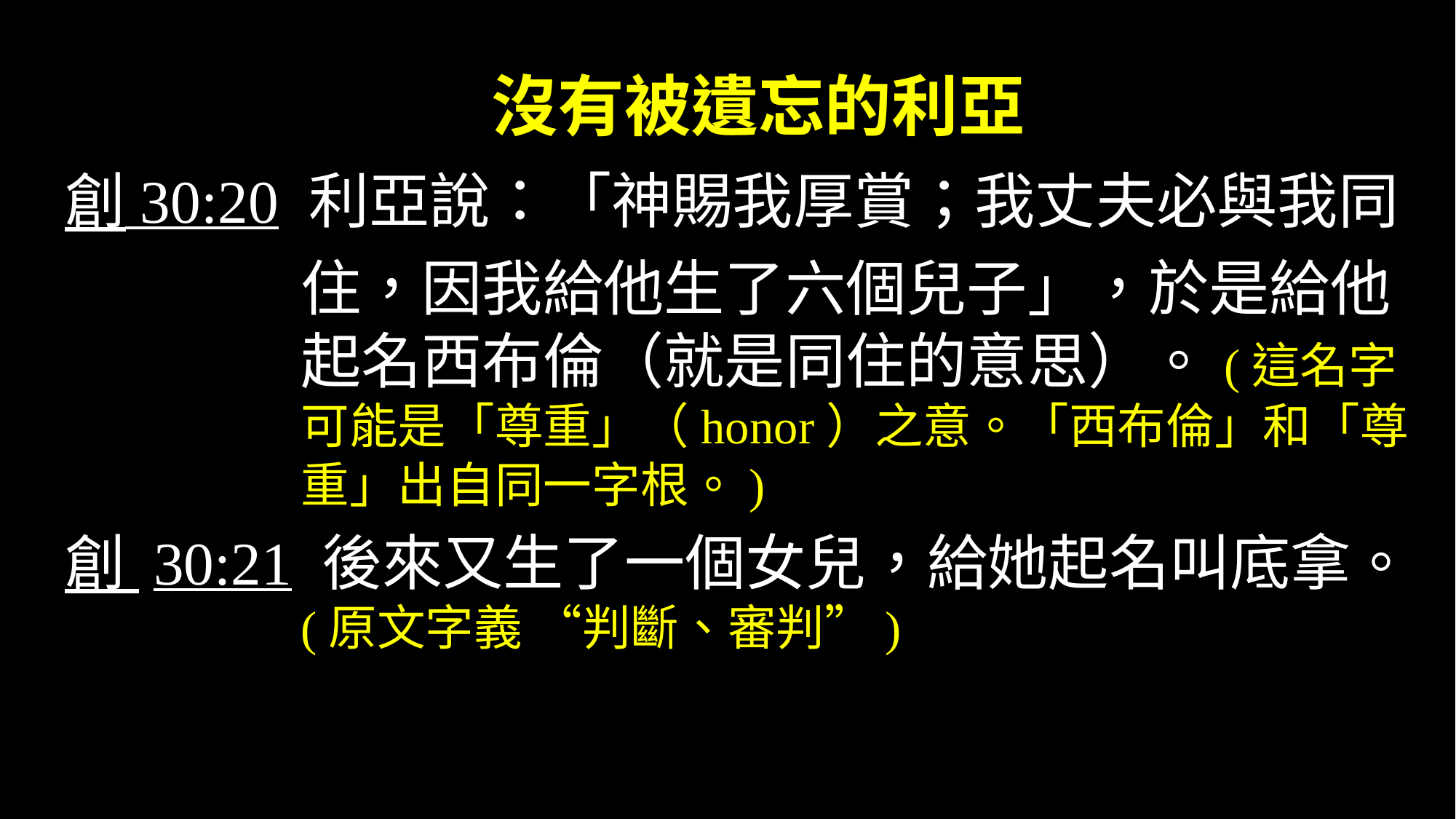

# 沒有被遺忘的利亞
創 30:20 利亞說：「神賜我厚賞；我丈夫必與我同住，因我給他生了六個兒子」，於是給他起名西布倫（就是同住的意思）。(這名字可能是「尊重」（honor）之意。「西布倫」和「尊重」出自同一字根。)
創 30:21 後來又生了一個女兒，給她起名叫底拿。(原文字義 “判斷、審判”)